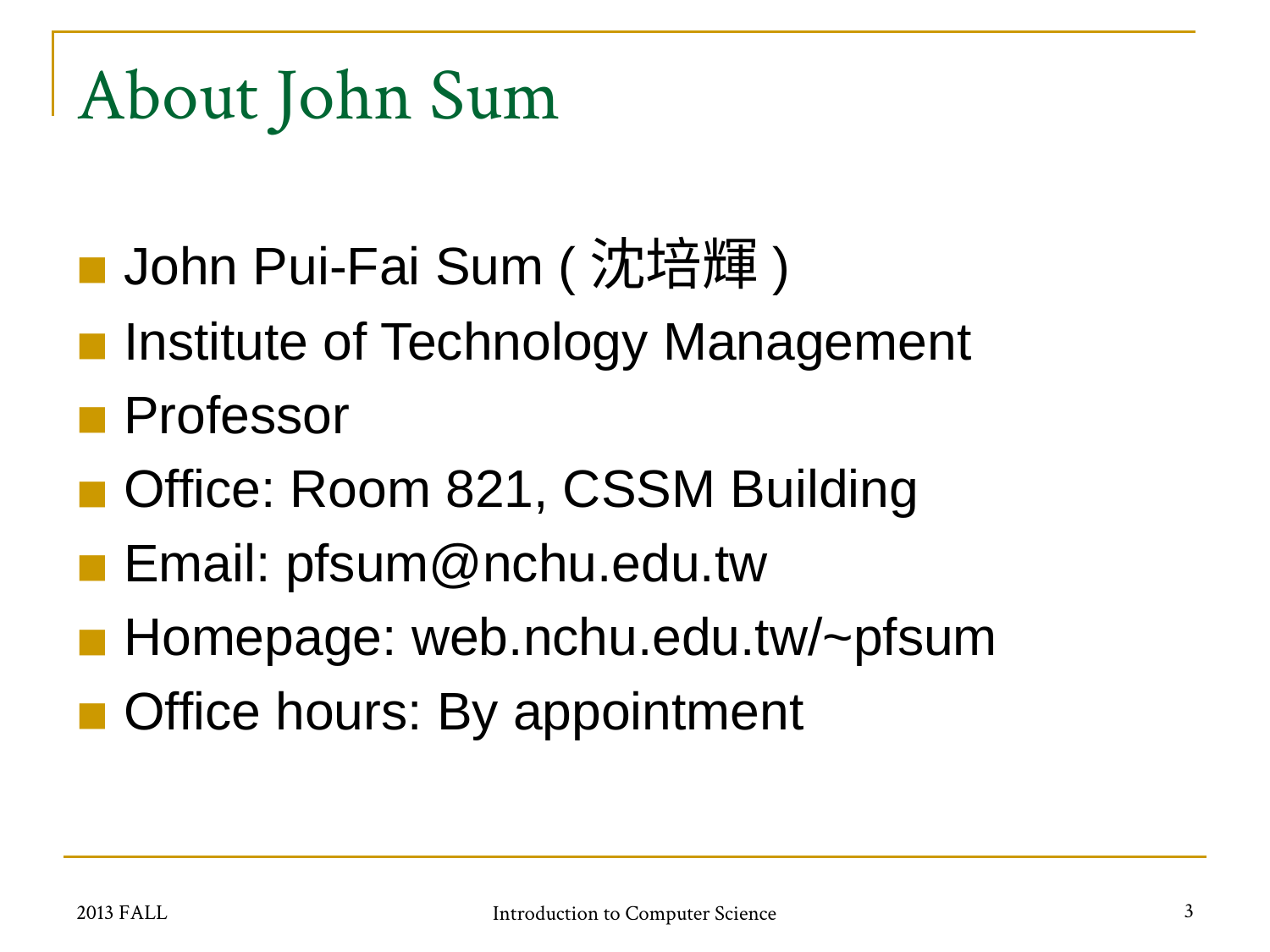

# About John Sum
John Pui-Fai Sum (沈培輝)
Institute of Technology Management
Professor
Office: Room 821, CSSM Building
Email: pfsum@nchu.edu.tw
Homepage: web.nchu.edu.tw/~pfsum
Office hours: By appointment
2013 FALL
3
Introduction to Computer Science